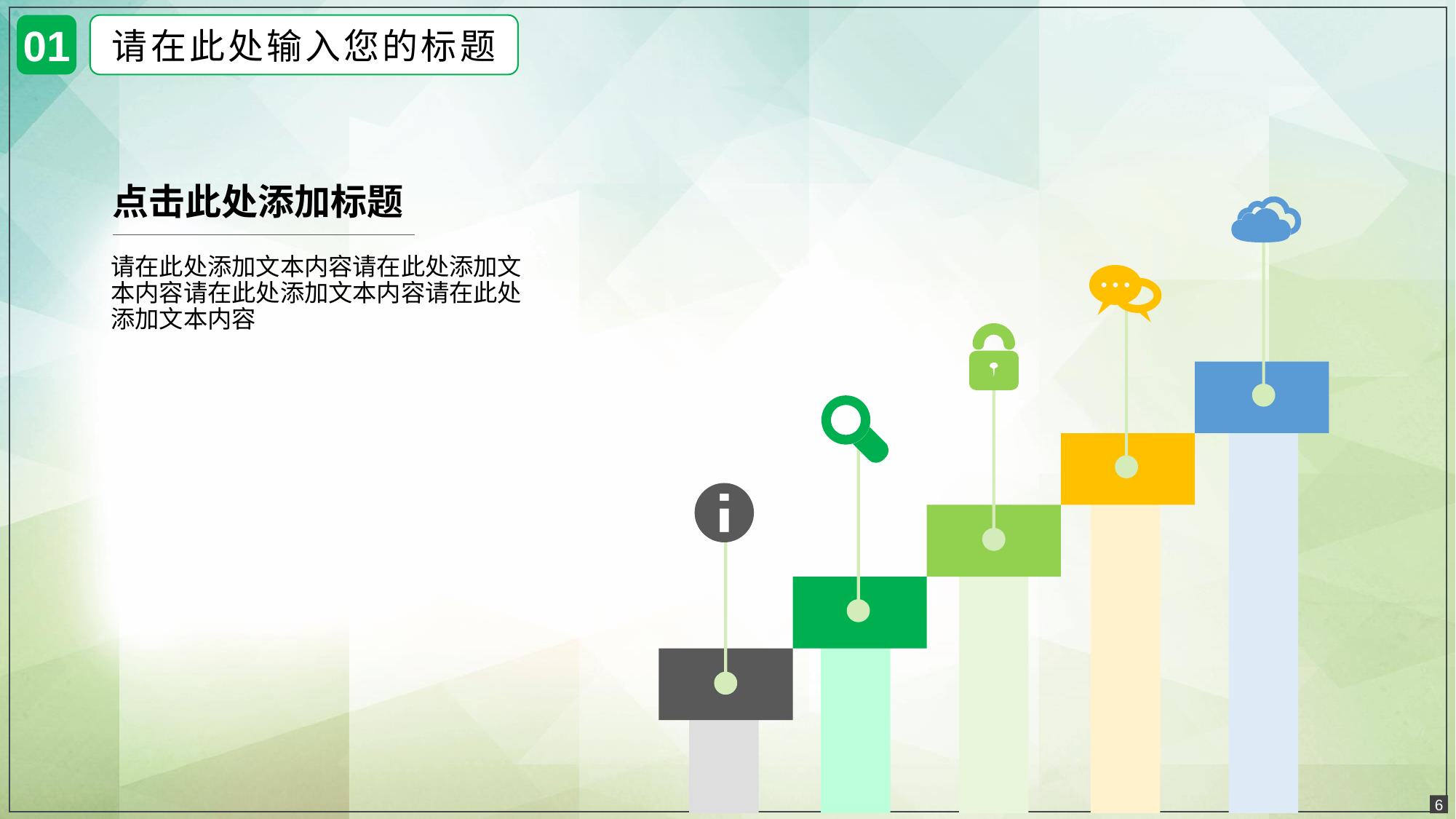

01
请在此处输入您的标题
点击此处添加标题

请在此处添加文本内容请在此处添加文本内容请在此处添加文本内容请在此处添加文本内容

6